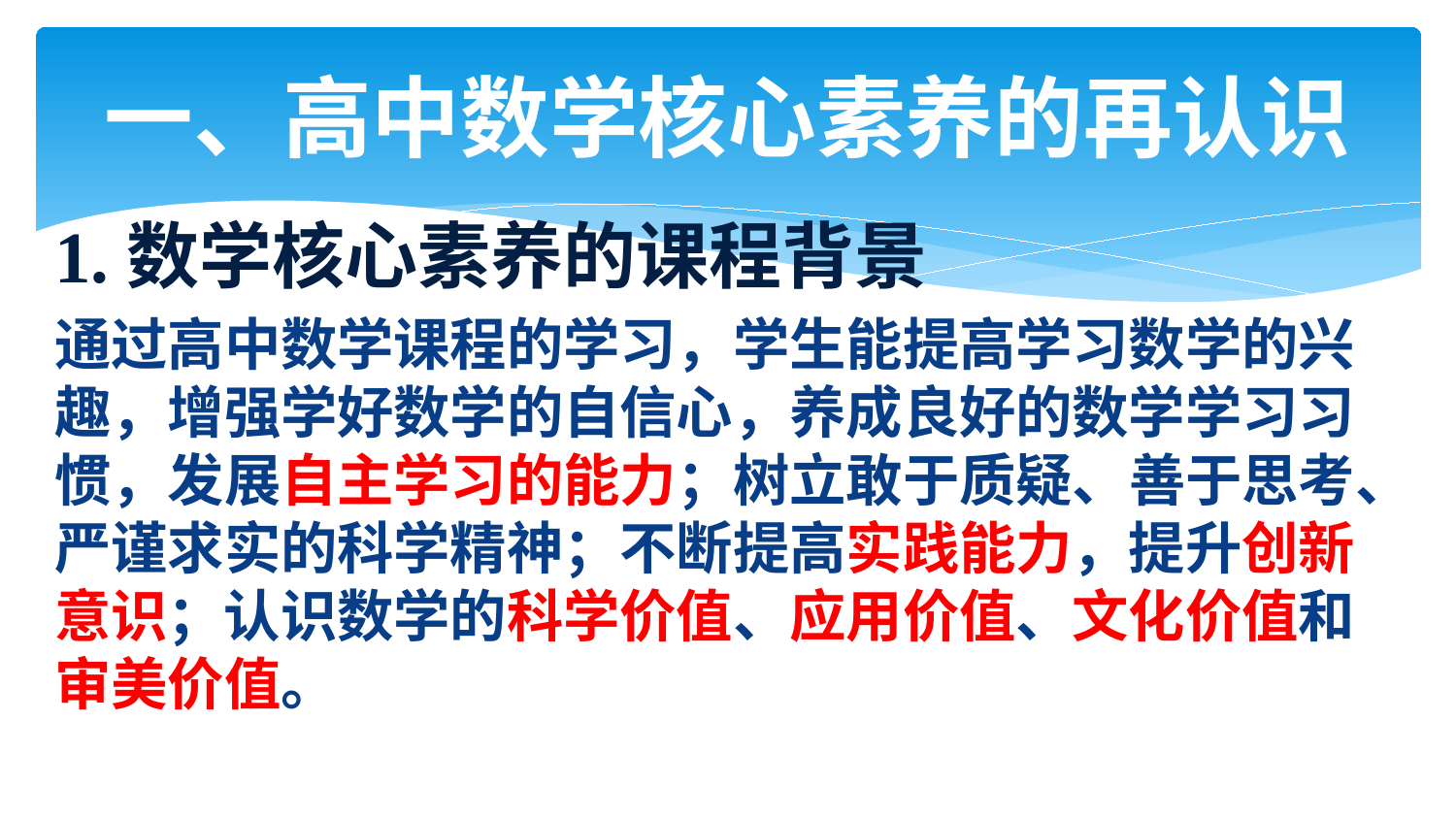

# 一、高中数学核心素养的再认识
1.数学核心素养的课程背景
通过高中数学课程的学习，学生能提高学习数学的兴趣，增强学好数学的自信心，养成良好的数学学习习惯，发展自主学习的能力；树立敢于质疑、善于思考、严谨求实的科学精神；不断提高实践能力，提升创新意识；认识数学的科学价值、应用价值、文化价值和审美价值。